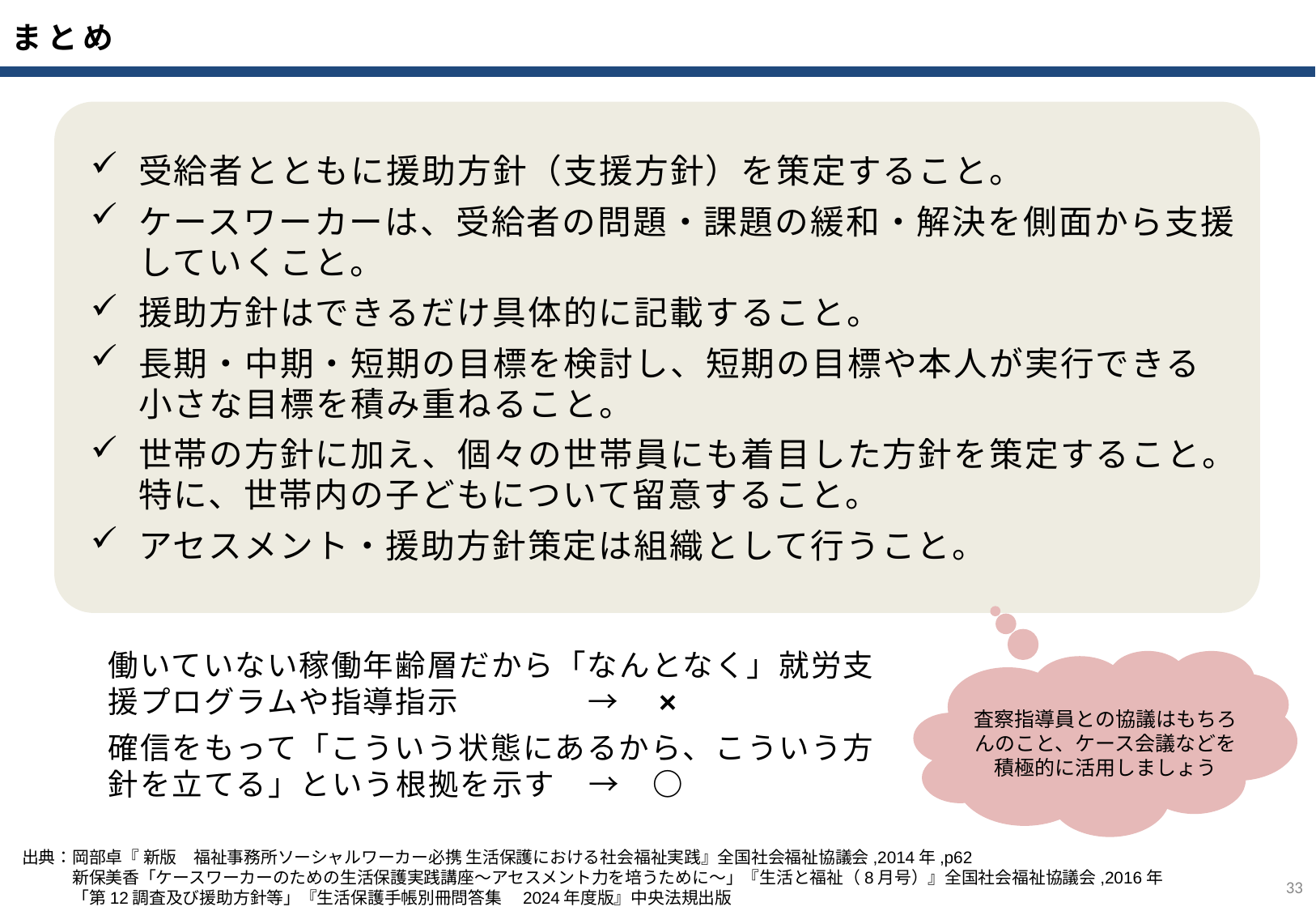

まとめ
受給者とともに援助方針（支援方針）を策定すること。
ケースワーカーは、受給者の問題・課題の緩和・解決を側面から支援していくこと。
援助方針はできるだけ具体的に記載すること。
長期・中期・短期の目標を検討し、短期の目標や本人が実行できる小さな目標を積み重ねること。
世帯の方針に加え、個々の世帯員にも着目した方針を策定すること。特に、世帯内の子どもについて留意すること。
アセスメント・援助方針策定は組織として行うこと。
働いていない稼働年齢層だから「なんとなく」就労支援プログラムや指導指示　　　　→　×
確信をもって「こういう状態にあるから、こういう方針を立てる」という根拠を示す　→　○

査察指導員との協議はもちろんのこと、ケース会議などを積極的に活用しましょう
出典：岡部卓『 新版　福祉事務所ソーシャルワーカー必携 生活保護における社会福祉実践』全国社会福祉協議会,2014年,p62
　　　新保美香「ケースワーカーのための生活保護実践講座～アセスメント力を培うために～」『生活と福祉（8月号）』全国社会福祉協議会,2016年
　　　「第12調査及び援助方針等」『生活保護手帳別冊問答集　2024年度版』中央法規出版
33